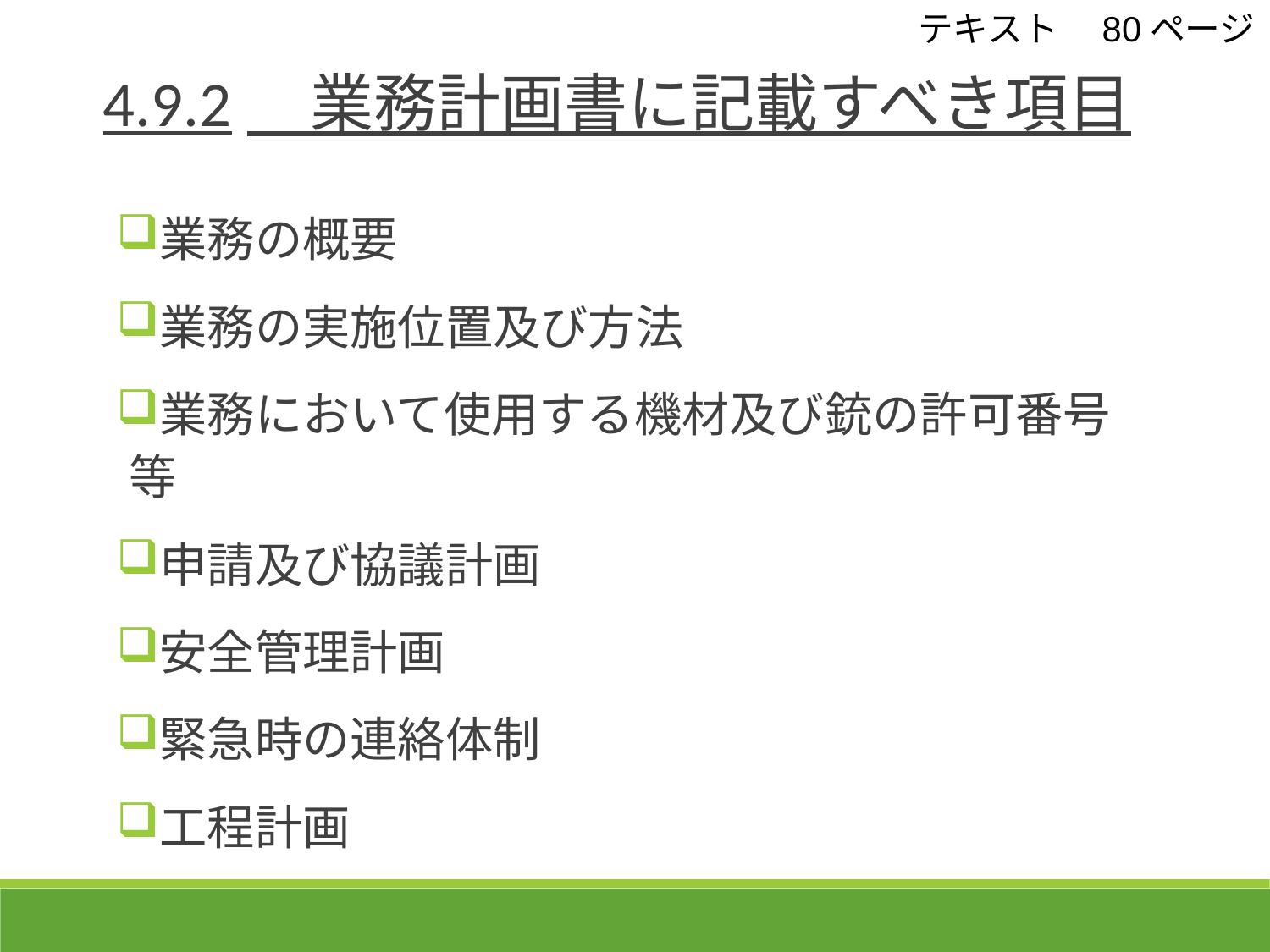

テキスト　80ページ
4.9.2　業務計画書に記載すべき項目
業務の概要
業務の実施位置及び方法
業務において使用する機材及び銃の許可番号等
申請及び協議計画
安全管理計画
緊急時の連絡体制
工程計画